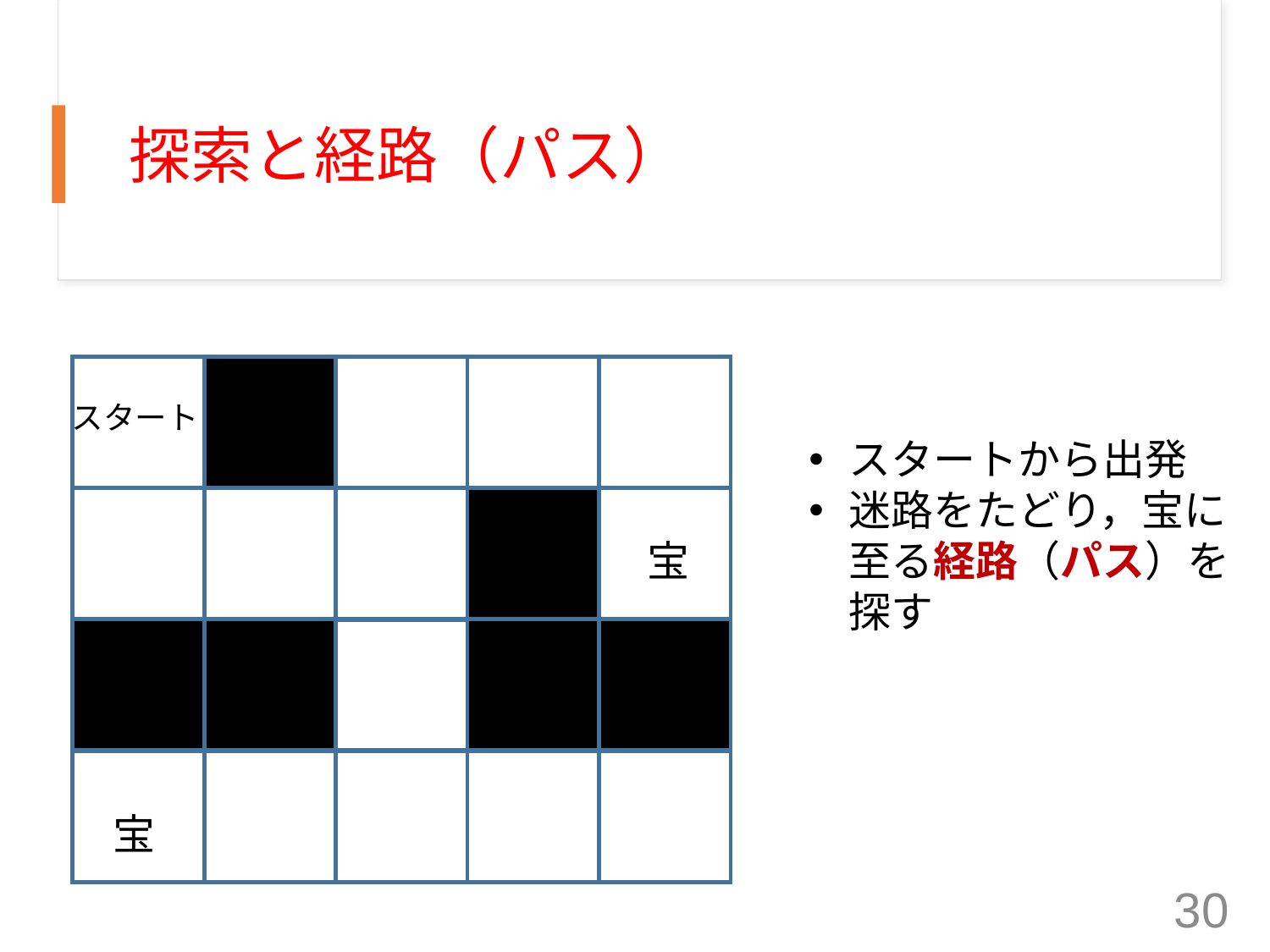

# 探索と経路（パス）

スタート

スタートから出発
迷路をたどり，宝に至る経路（パス）を探す

宝

宝
30